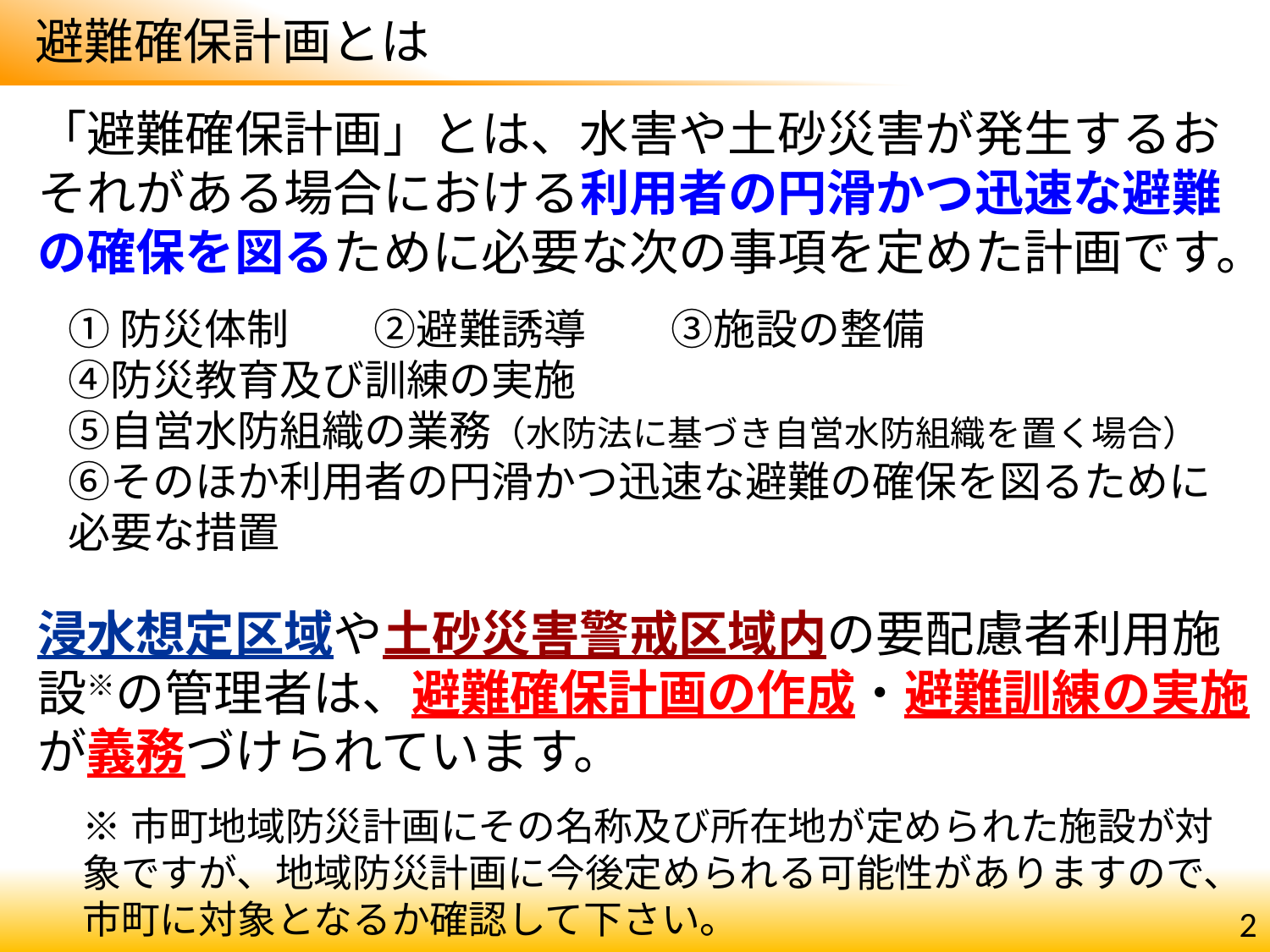

避難確保計画とは
# 「避難確保計画」とは、水害や土砂災害が発生するおそれがある場合における利用者の円滑かつ迅速な避難の確保を図るために必要な次の事項を定めた計画です。
①防災体制　　②避難誘導　　③施設の整備
④防災教育及び訓練の実施
⑤自営水防組織の業務（水防法に基づき自営水防組織を置く場合）
⑥そのほか利用者の円滑かつ迅速な避難の確保を図るために必要な措置
浸水想定区域や土砂災害警戒区域内の要配慮者利用施設※の管理者は、避難確保計画の作成・避難訓練の実施が義務づけられています。
※市町地域防災計画にその名称及び所在地が定められた施設が対象ですが、地域防災計画に今後定められる可能性がありますので、市町に対象となるか確認して下さい。

2